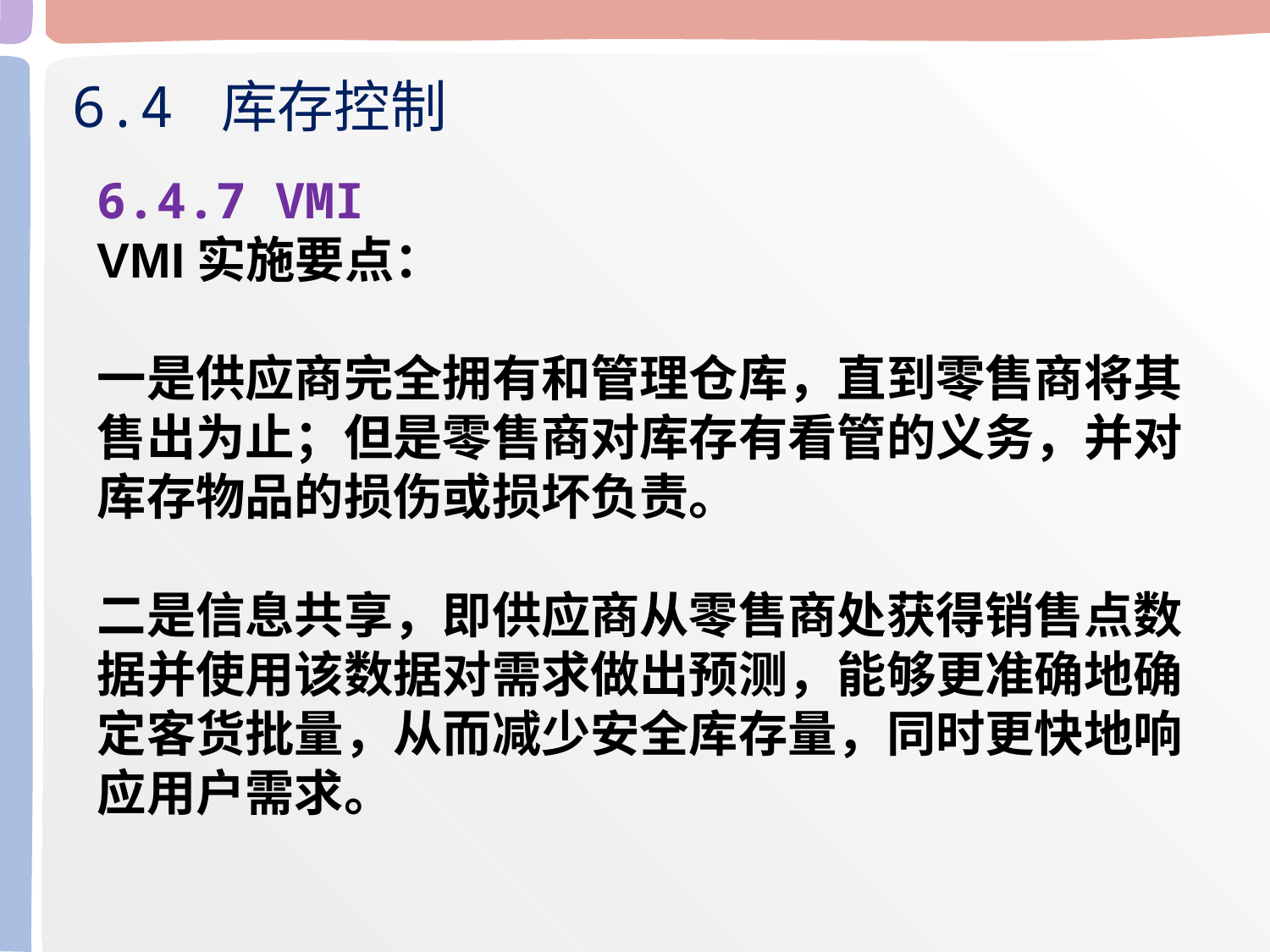

6.4 库存控制
6.4.7 VMI
VMI实施要点：

一是供应商完全拥有和管理仓库，直到零售商将其售出为止；但是零售商对库存有看管的义务，并对库存物品的损伤或损坏负责。

二是信息共享，即供应商从零售商处获得销售点数据并使用该数据对需求做出预测，能够更准确地确定客货批量，从而减少安全库存量，同时更快地响应用户需求。